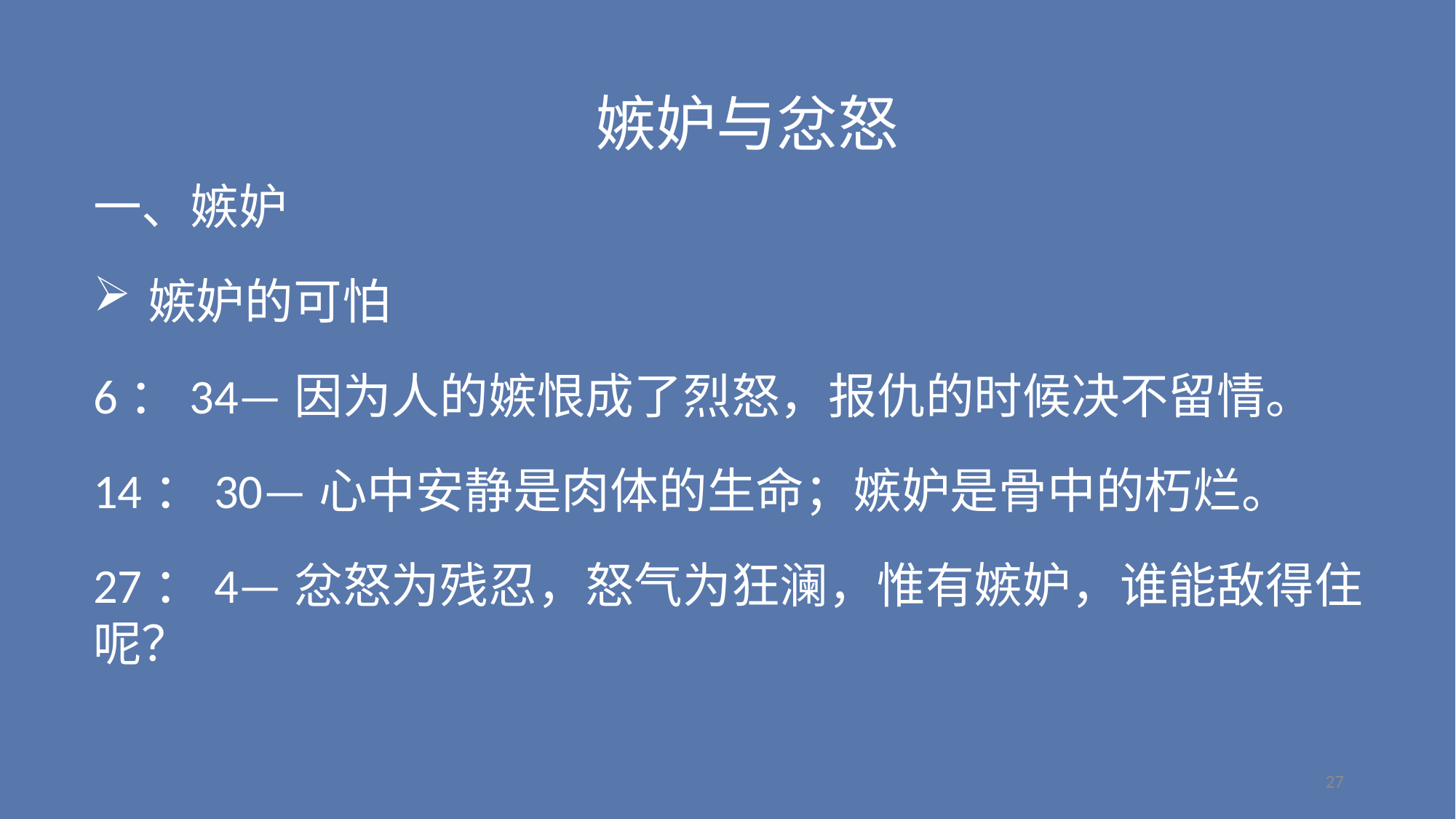

嫉妒与忿怒
一、嫉妒
嫉妒的可怕
6：34—因为人的嫉恨成了烈怒，报仇的时候决不留情。
14：30—心中安静是肉体的生命；嫉妒是骨中的朽烂。
27：4—忿怒为残忍，怒气为狂澜，惟有嫉妒，谁能敌得住呢？
27